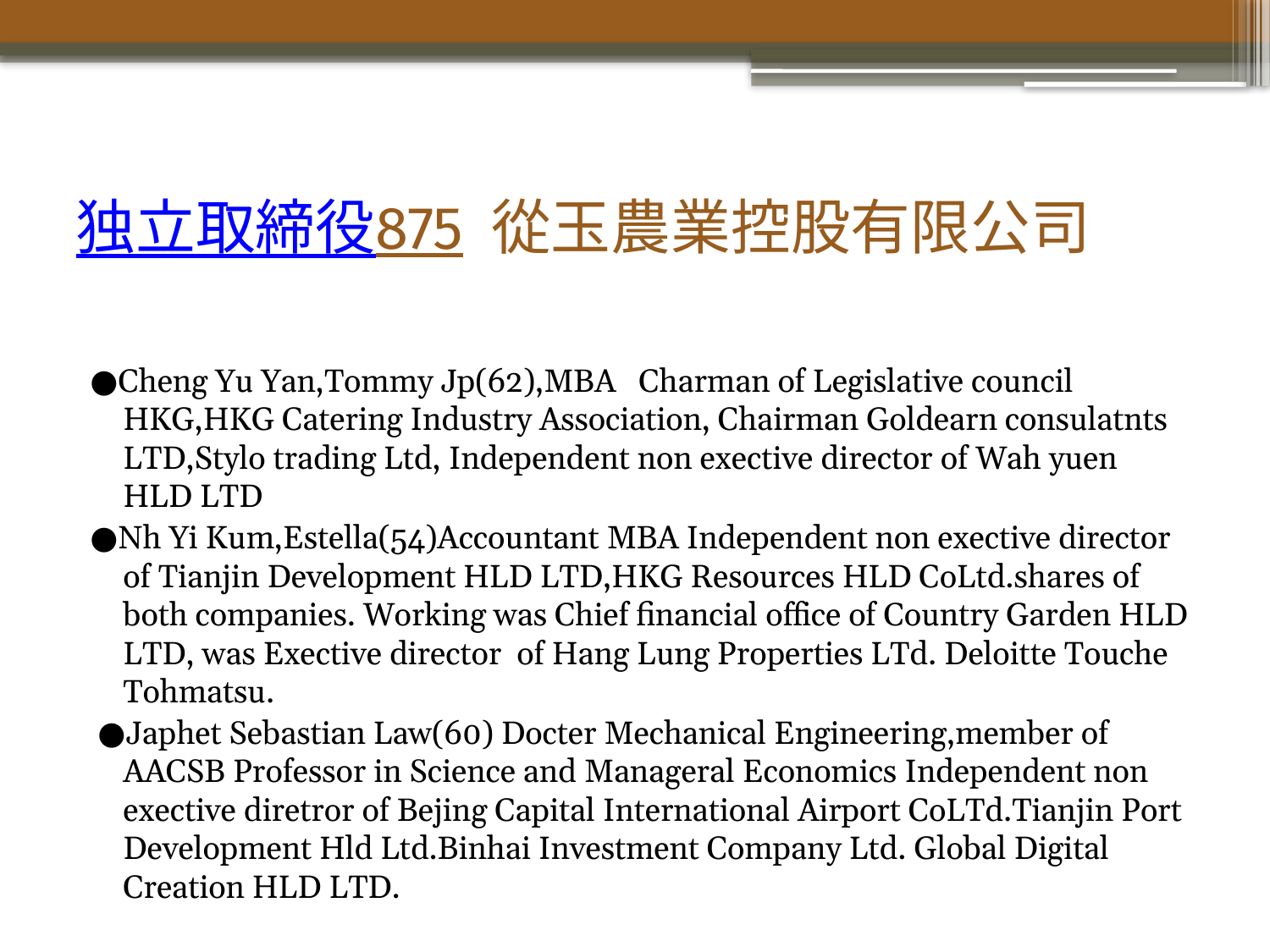

# 独立取締役 875 從玉農業控股有限公司

●Cheng Yu Yan,Tommy Jp(62),MBA   Charman of Legislative council HKG,HKG Catering Industry Association, Chairman Goldearn consulatnts LTD,Stylo trading Ltd, Independent non exective director of Wah yuen HLD LTD
●Nh Yi Kum,Estella(54)Accountant MBA Independent non exective director of Tianjin Development HLD LTD,HKG Resources HLD CoLtd.shares of both companies. Working was Chief financial office of Country Garden HLD LTD, was Exective director  of Hang Lung Properties LTd. Deloitte Touche Tohmatsu.
 ●Japhet Sebastian Law(60) Docter Mechanical Engineering,member of AACSB Professor in Science and Manageral Economics Independent non exective diretror of Bejing Capital International Airport CoLTd.Tianjin Port Development Hld Ltd.Binhai Investment Company Ltd. Global Digital Creation HLD LTD.